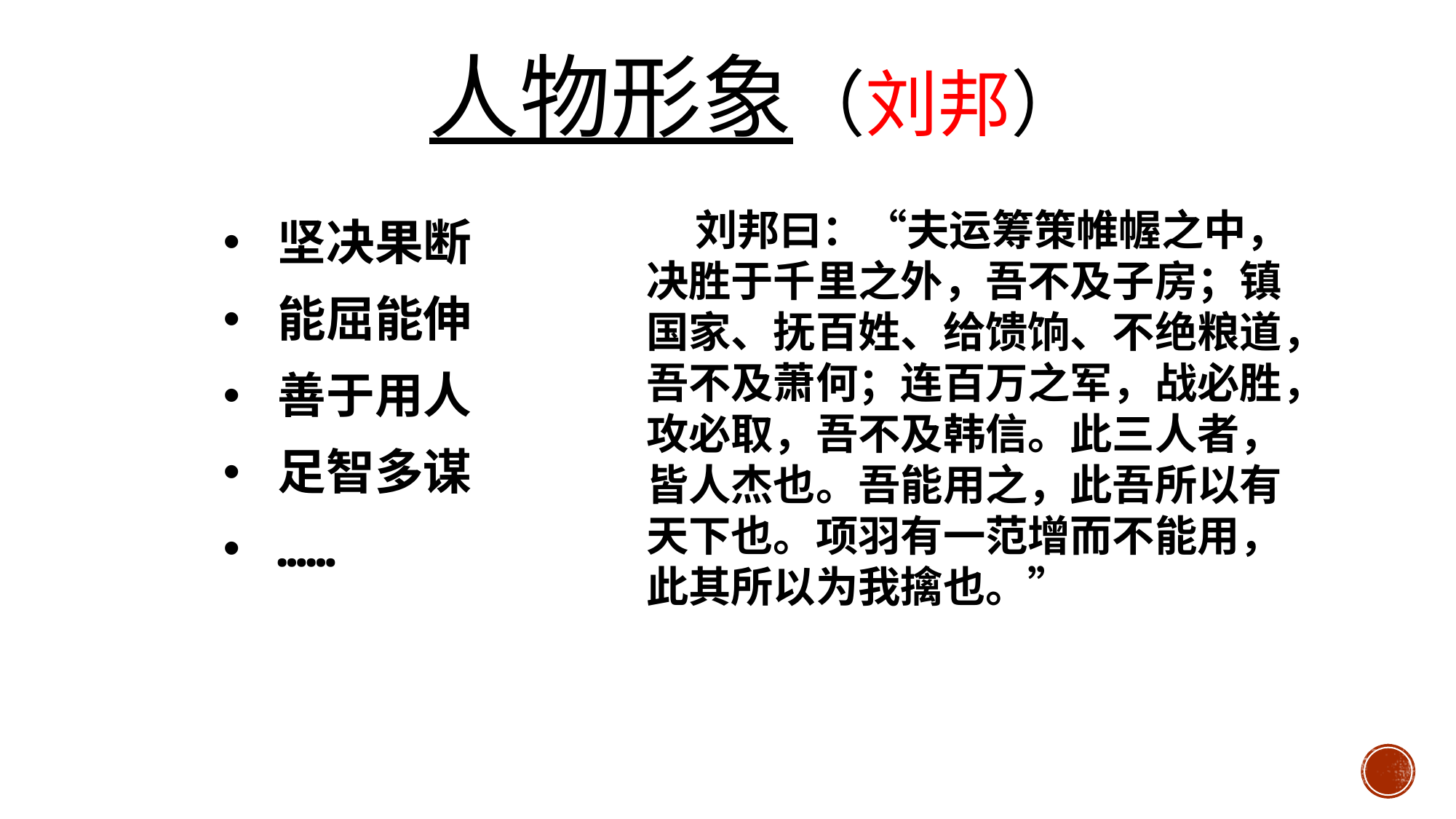

人物形象（刘邦）
    刘邦曰：“夫运筹策帷幄之中，决胜于千里之外，吾不及子房；镇国家、抚百姓、给馈饷、不绝粮道，吾不及萧何；连百万之军，战必胜，攻必取，吾不及韩信。此三人者，皆人杰也。吾能用之，此吾所以有天下也。项羽有一范增而不能用，此其所以为我擒也。”
坚决果断
能屈能伸
善于用人
足智多谋
……